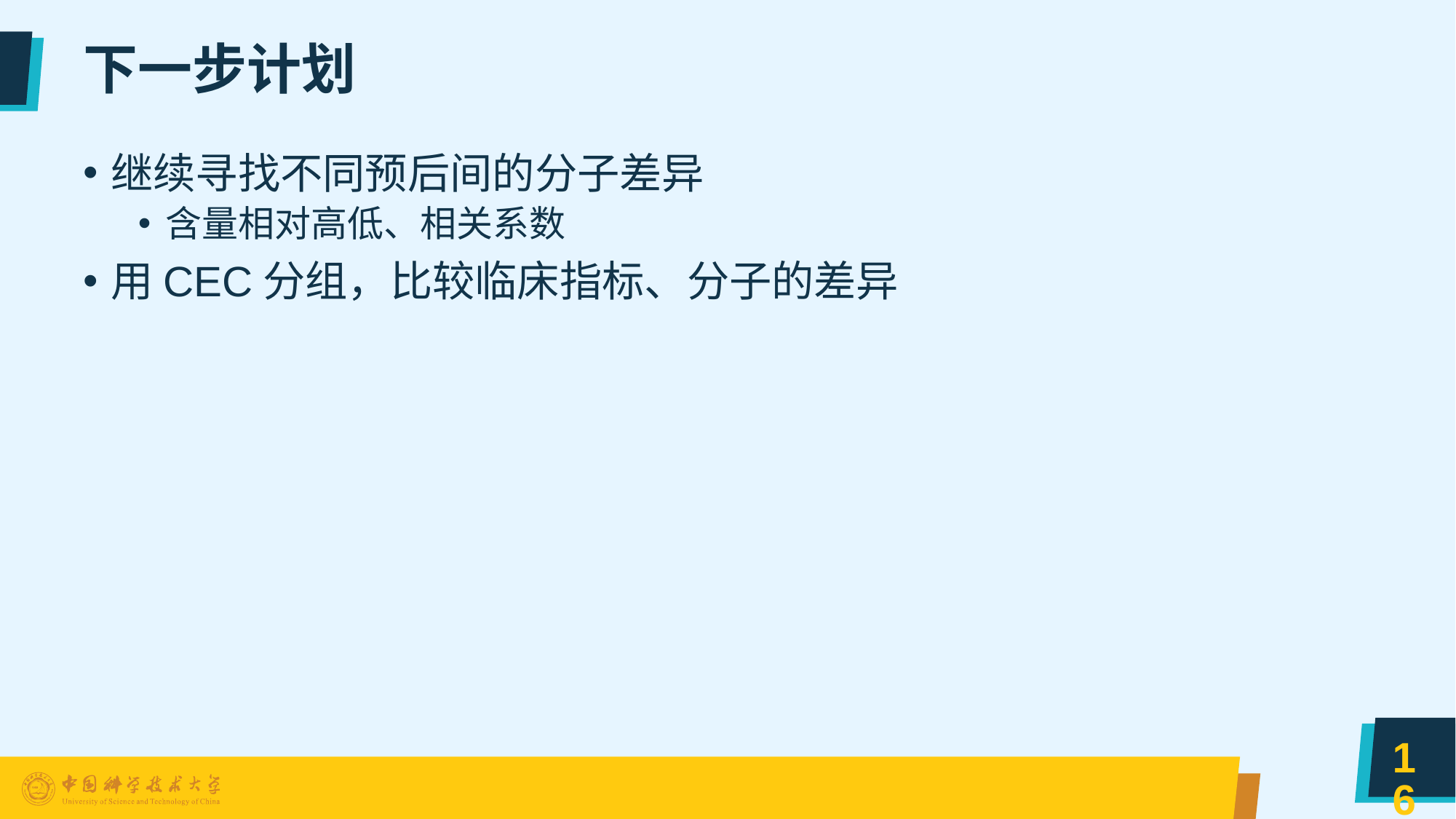

# 下一步计划
继续寻找不同预后间的分子差异
含量相对高低、相关系数
用CEC分组，比较临床指标、分子的差异
16